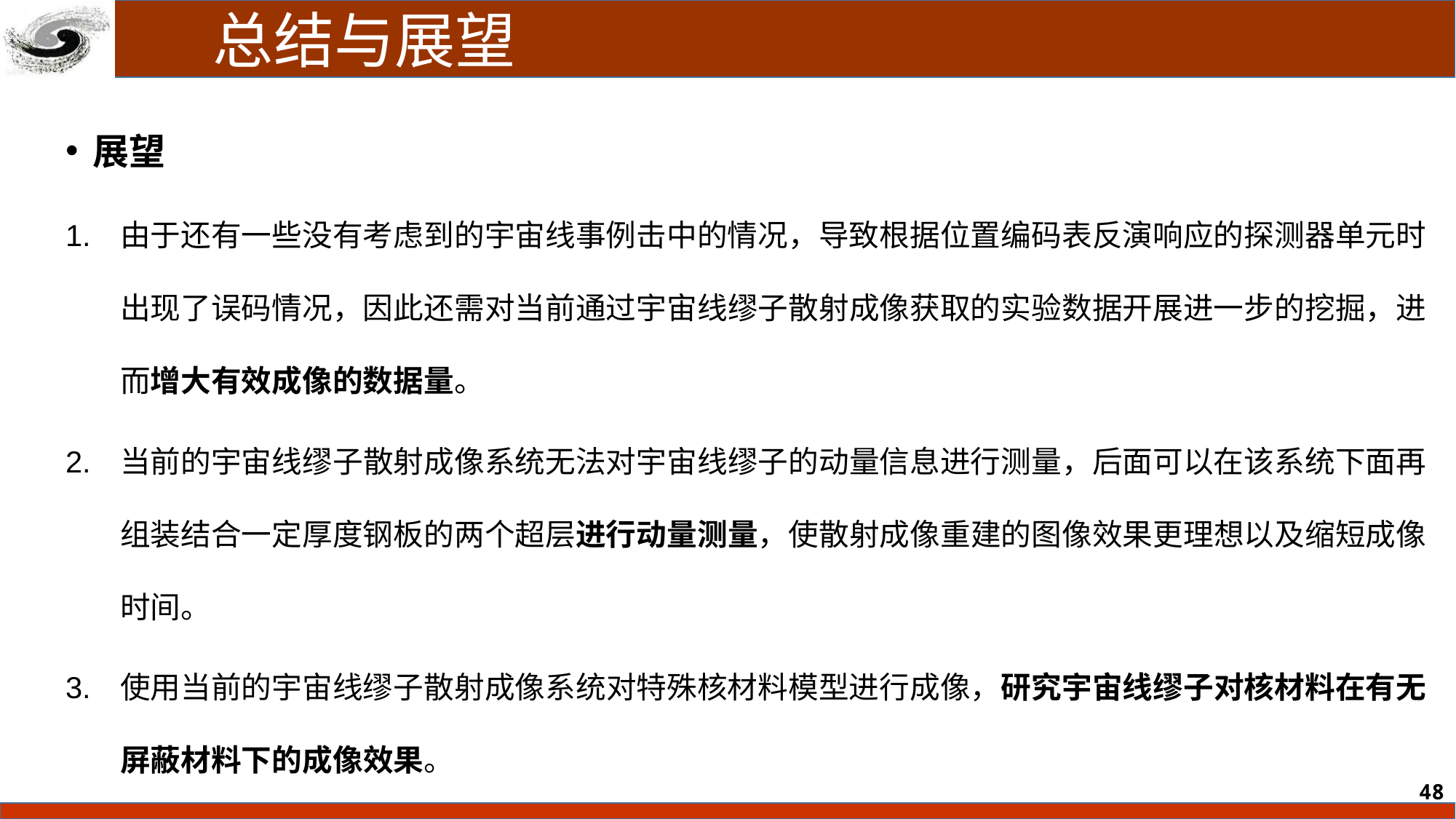

总结与展望
展望
由于还有一些没有考虑到的宇宙线事例击中的情况，导致根据位置编码表反演响应的探测器单元时出现了误码情况，因此还需对当前通过宇宙线缪子散射成像获取的实验数据开展进一步的挖掘，进而增大有效成像的数据量。
当前的宇宙线缪子散射成像系统无法对宇宙线缪子的动量信息进行测量，后面可以在该系统下面再组装结合一定厚度钢板的两个超层进行动量测量，使散射成像重建的图像效果更理想以及缩短成像时间。
使用当前的宇宙线缪子散射成像系统对特殊核材料模型进行成像，研究宇宙线缪子对核材料在有无屏蔽材料下的成像效果。
48